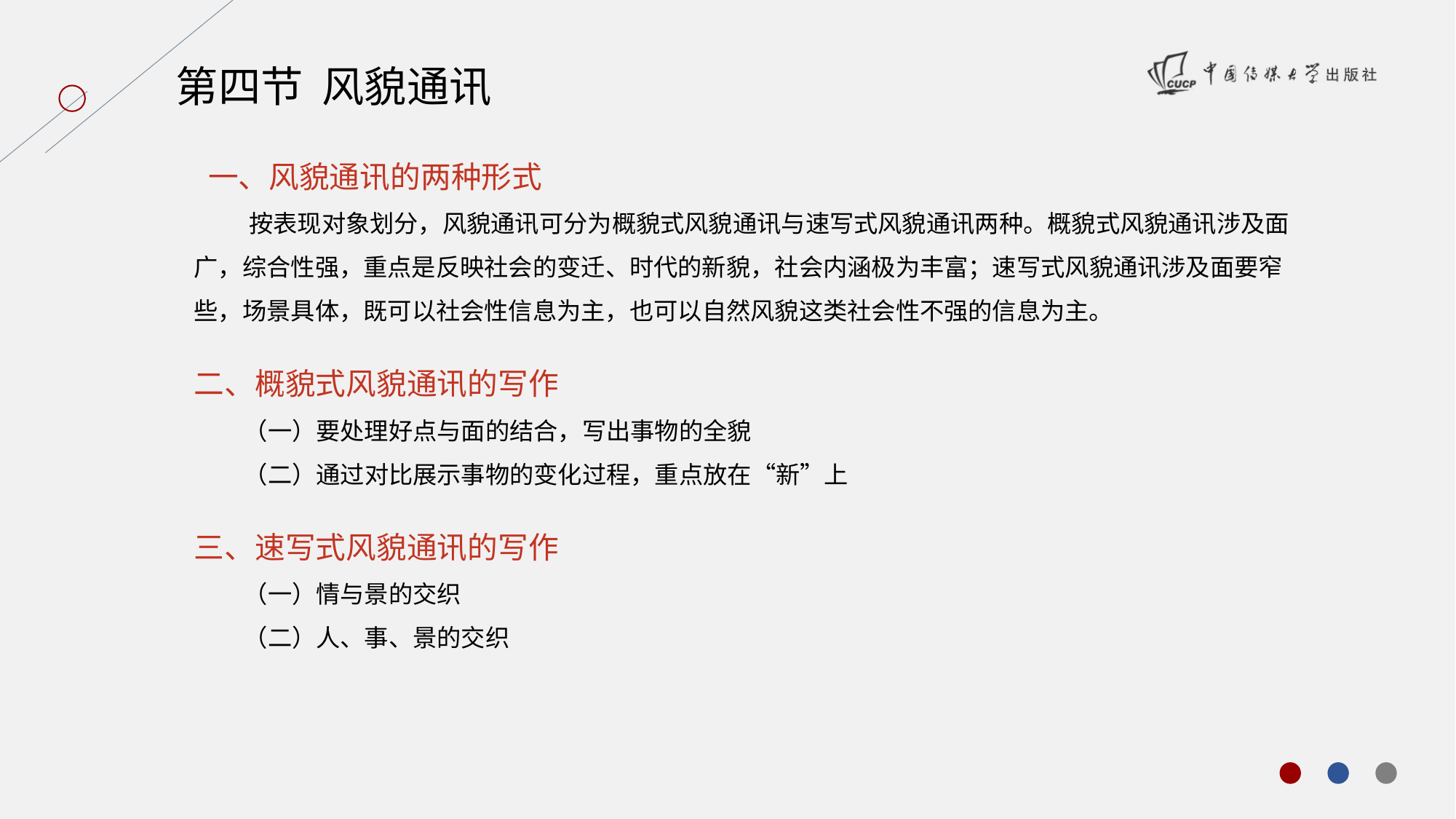

第四节  风貌通讯

 一、风貌通讯的两种形式
         按表现对象划分，风貌通讯可分为概貌式风貌通讯与速写式风貌通讯两种。概貌式风貌通讯涉及面广，综合性强，重点是反映社会的变迁、时代的新貌，社会内涵极为丰富；速写式风貌通讯涉及面要窄些，场景具体，既可以社会性信息为主，也可以自然风貌这类社会性不强的信息为主。

二、概貌式风貌通讯的写作
        （一）要处理好点与面的结合，写出事物的全貌
        （二）通过对比展示事物的变化过程，重点放在“新”上

三、速写式风貌通讯的写作
        （一）情与景的交织
        （二）人、事、景的交织